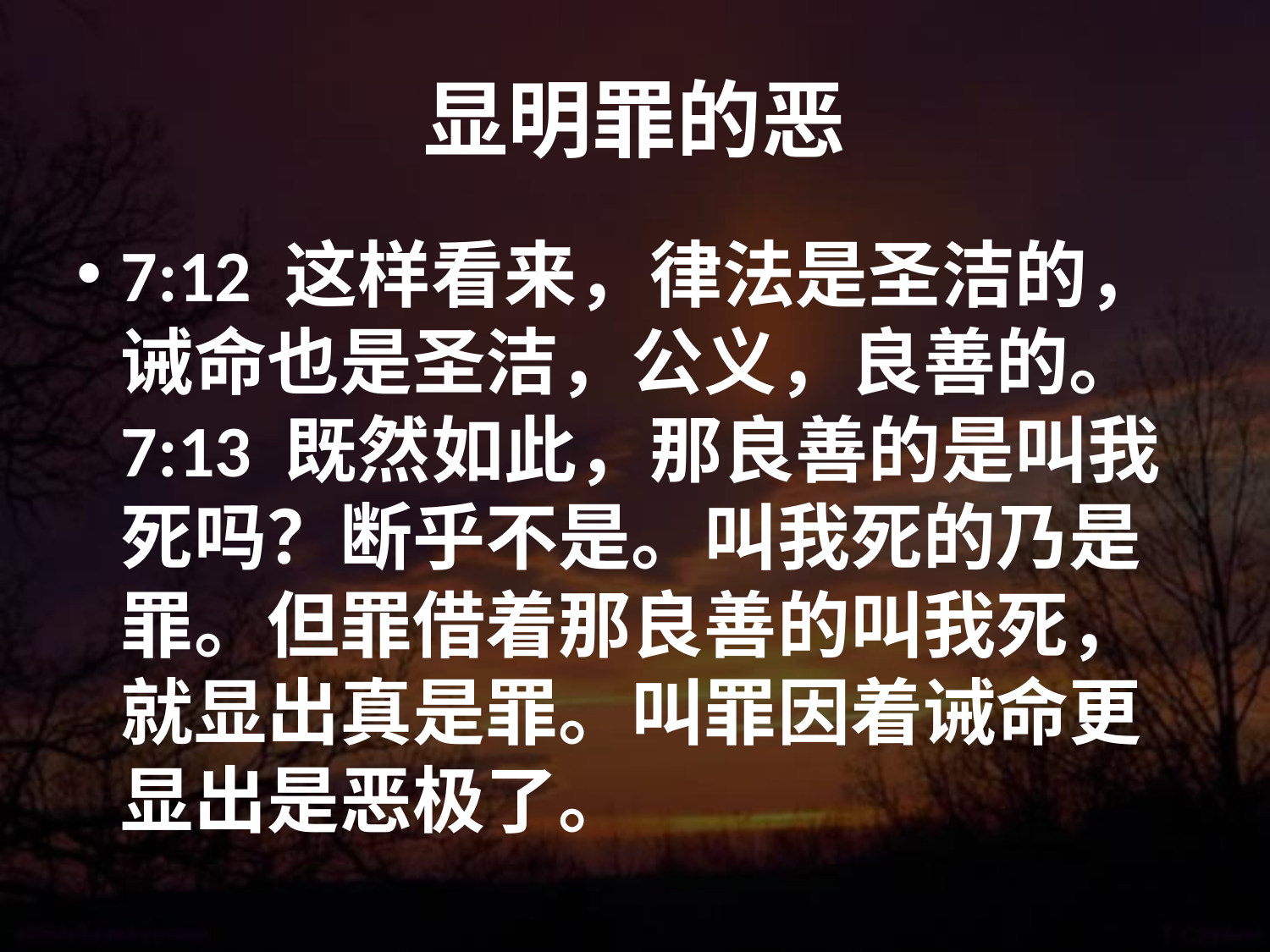

# 显明罪的恶
7:12 这样看来，律法是圣洁的，诫命也是圣洁，公义，良善的。7:13 既然如此，那良善的是叫我死吗？断乎不是。叫我死的乃是罪。但罪借着那良善的叫我死，就显出真是罪。叫罪因着诫命更显出是恶极了。